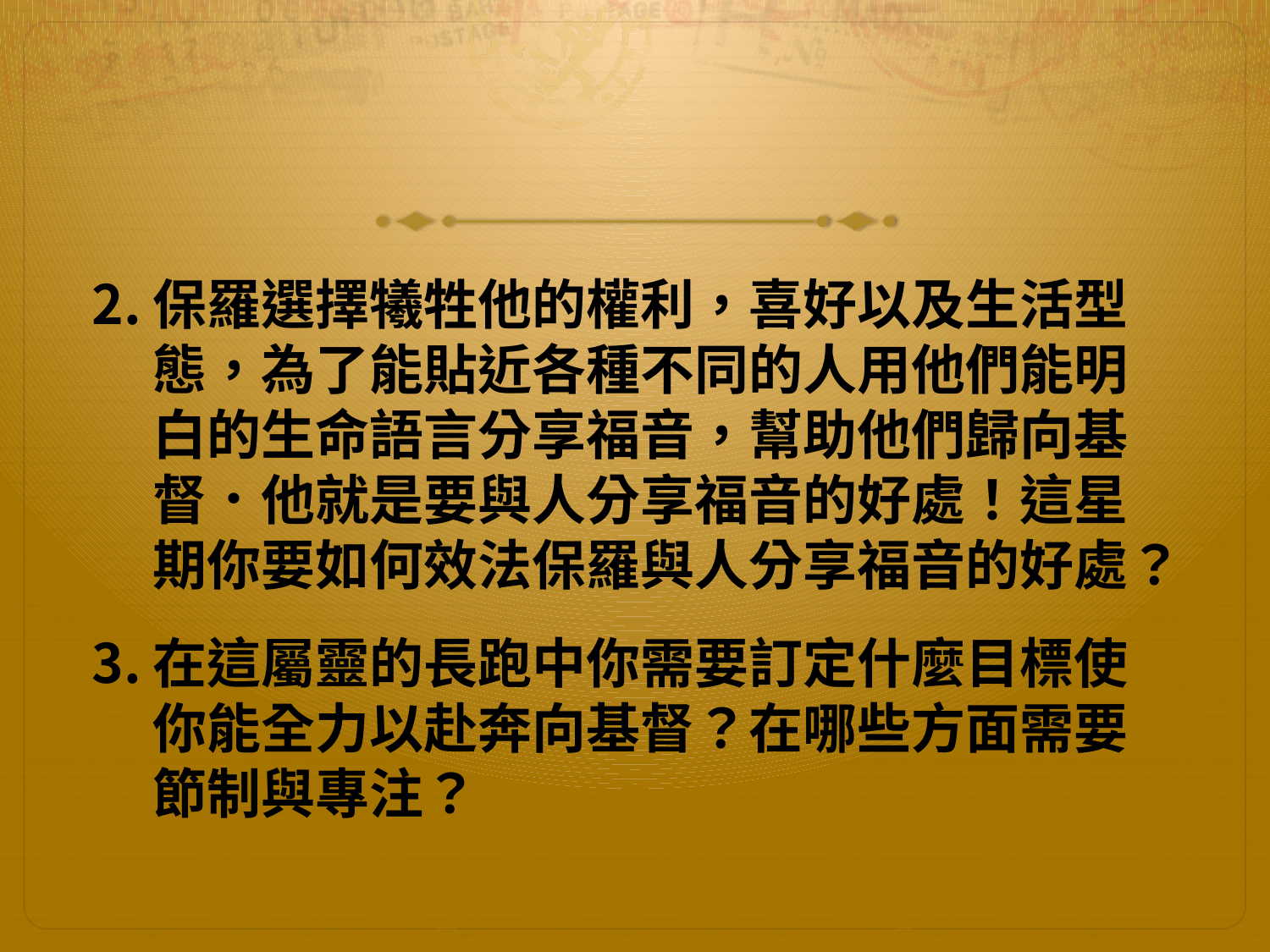

#
保羅選擇犧牲他的權利，喜好以及生活型態，為了能貼近各種不同的人用他們能明白的生命語言分享福音，幫助他們歸向基督．他就是要與人分享福音的好處！這星期你要如何效法保羅與人分享福音的好處？
在這屬靈的長跑中你需要訂定什麼目標使你能全力以赴奔向基督？在哪些方面需要節制與專注？